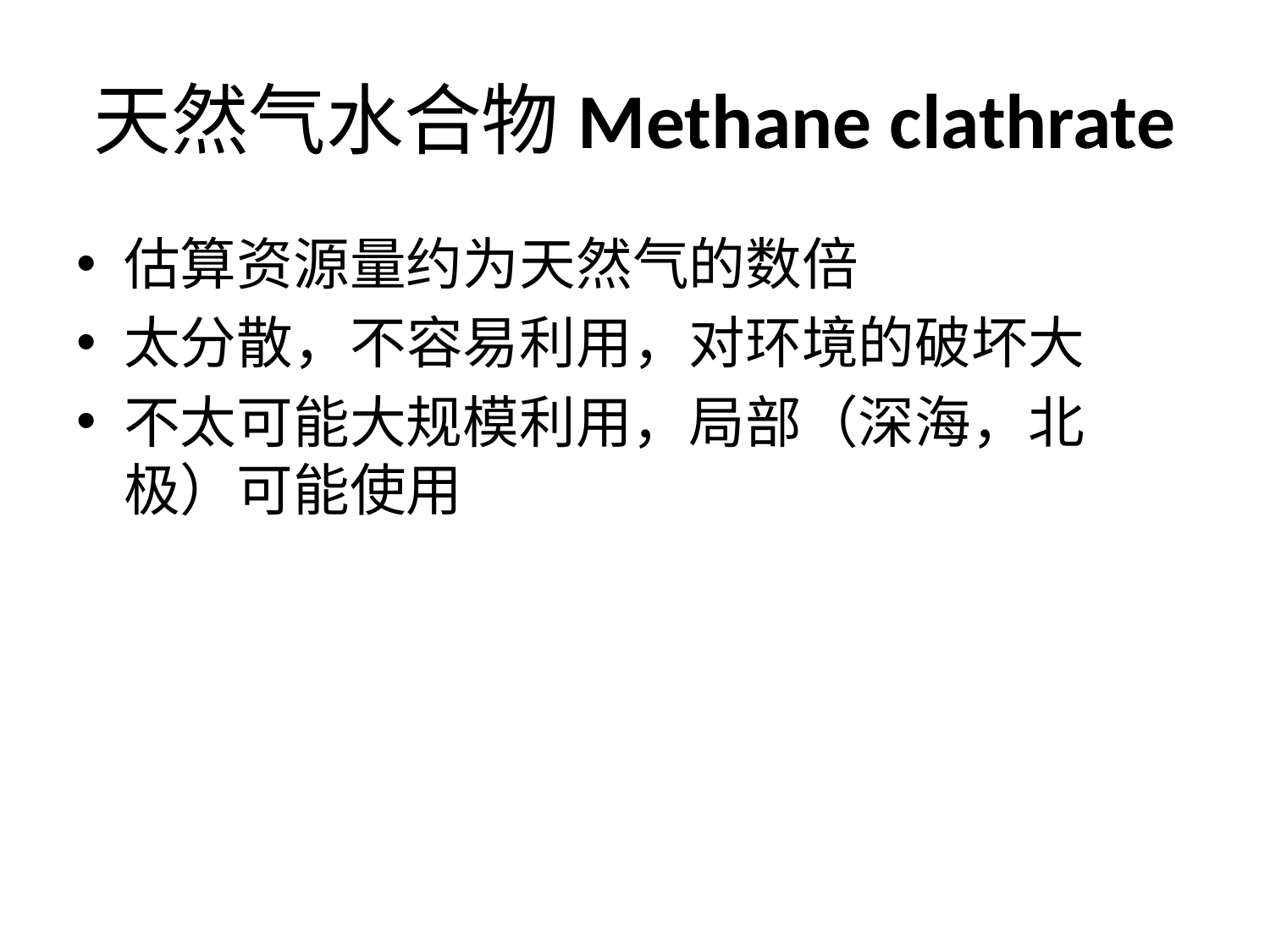

# 天然气水合物Methane clathrate
估算资源量约为天然气的数倍
太分散，不容易利用，对环境的破坏大
不太可能大规模利用，局部（深海，北极）可能使用